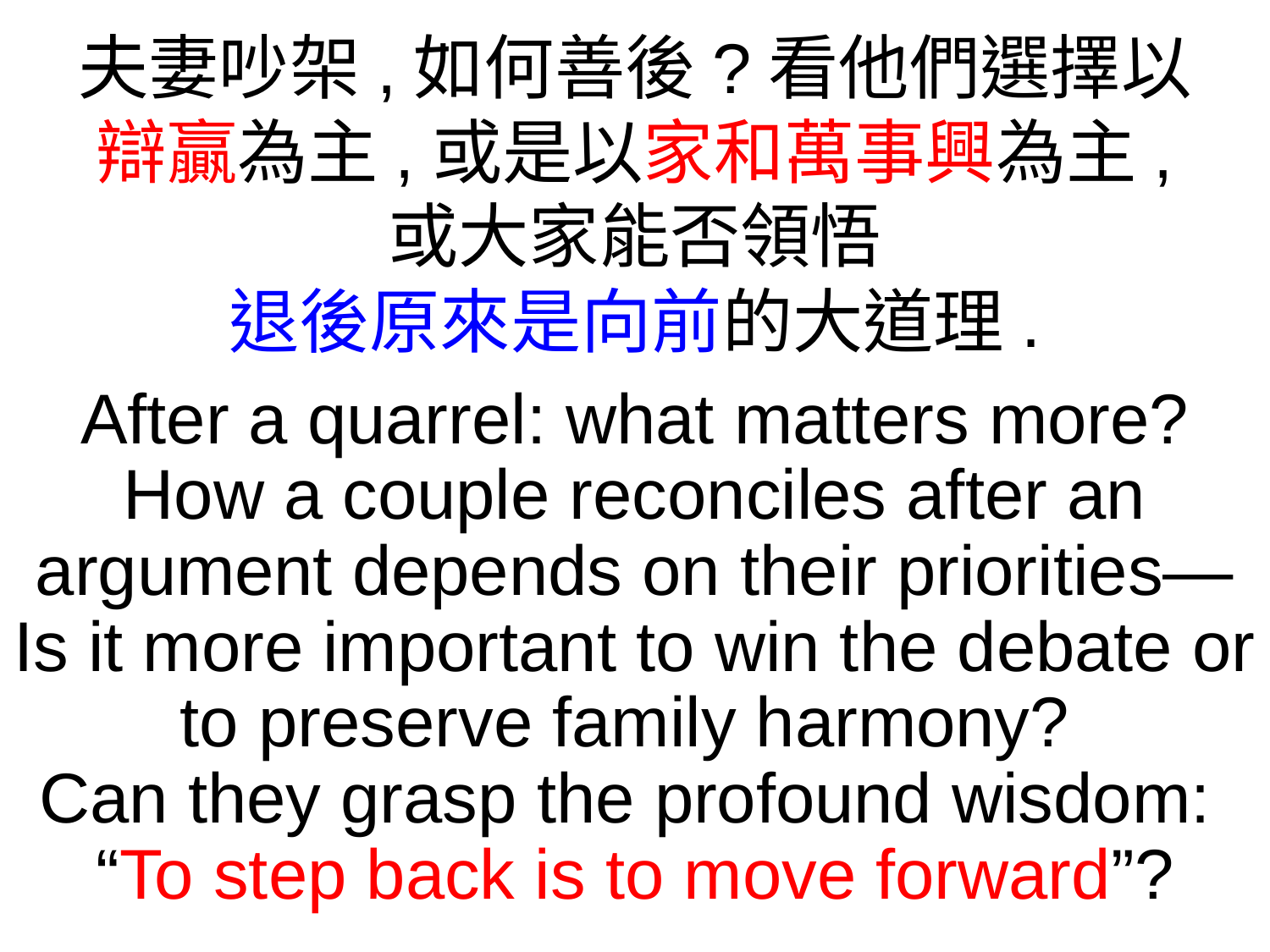

夫妻吵架,如何善後?看他們選擇以
辯贏為主,或是以家和萬事興為主,
或大家能否領悟
退後原來是向前的大道理.
After a quarrel: what matters more?
How a couple reconciles after an argument depends on their priorities— Is it more important to win the debate or to preserve family harmony?
Can they grasp the profound wisdom:
“To step back is to move forward”?